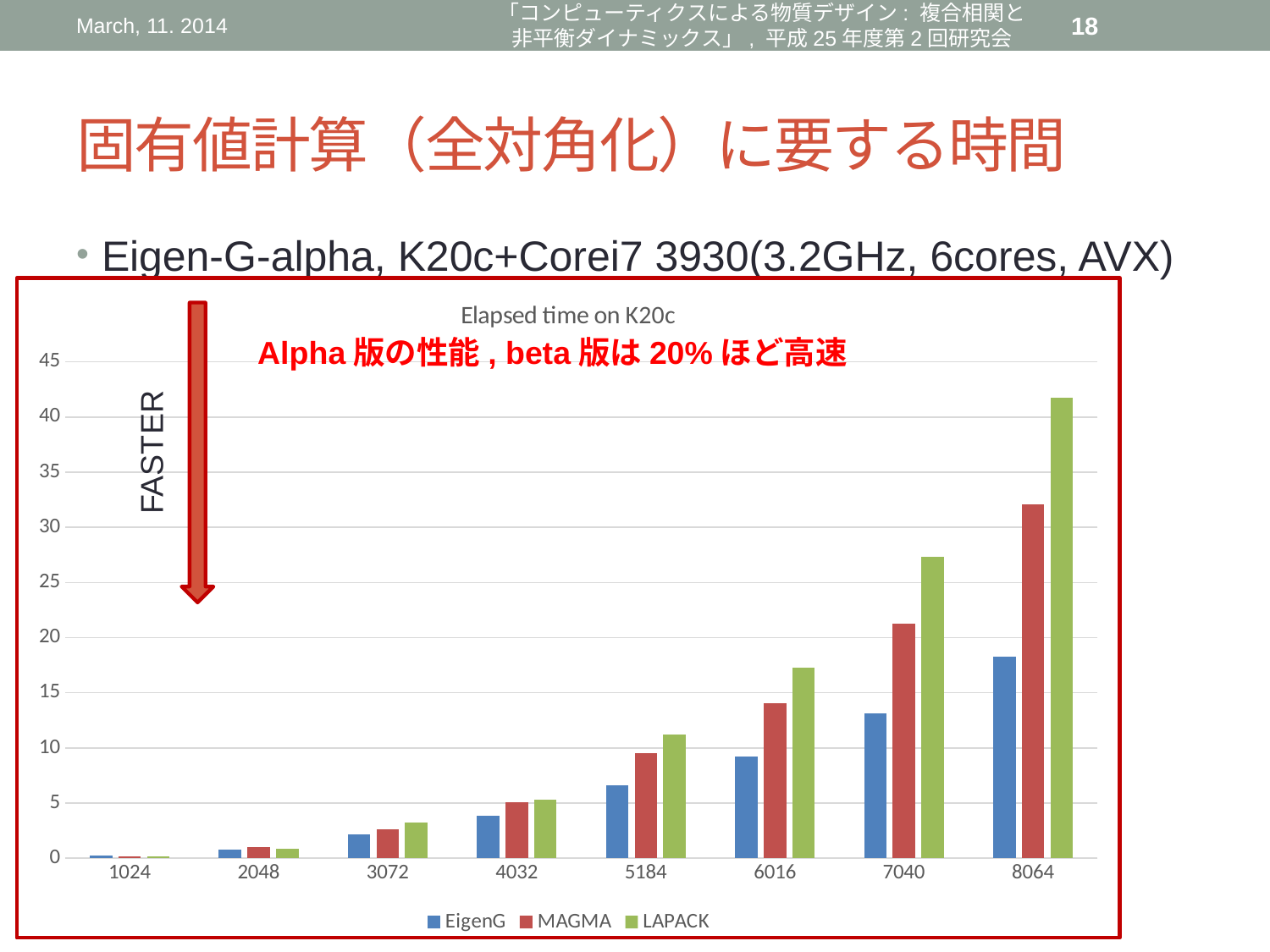

March, 11. 2014
「コンピューティクスによる物質デザイン: 複合相関と非平衡ダイナミックス」, 平成25年度第2回研究会
18
# 固有値計算（全対角化）に要する時間
Eigen-G-alpha, K20c+Corei7 3930(3.2GHz, 6cores, AVX)
GTX580+Corei7 3930K(3.2GHz, 6cores, AVX)
C2050+Corei7 840(2.8GHz, 4cores, SSE4)

### Chart: Elapsed time on K20c

| Category | EigenG | MAGMA | LAPACK |
|---|---|---|---|
| 1024 | 0.27 | 0.16 | 0.14 |
| 2048 | 0.81 | 1.02 | 0.82 |
| 3072 | 2.13 | 2.59 | 3.24 |
| 4032 | 3.84 | 5.09 | 5.34 |
| 5184 | 6.65 | 9.52 | 11.23 |
| 6016 | 9.24 | 14.03 | 17.27 |
| 7040 | 13.1 | 21.25 | 27.36 |
| 8064 | 18.31 | 32.08 | 41.74 |
Alpha版の性能, beta版は20%ほど高速
FASTER